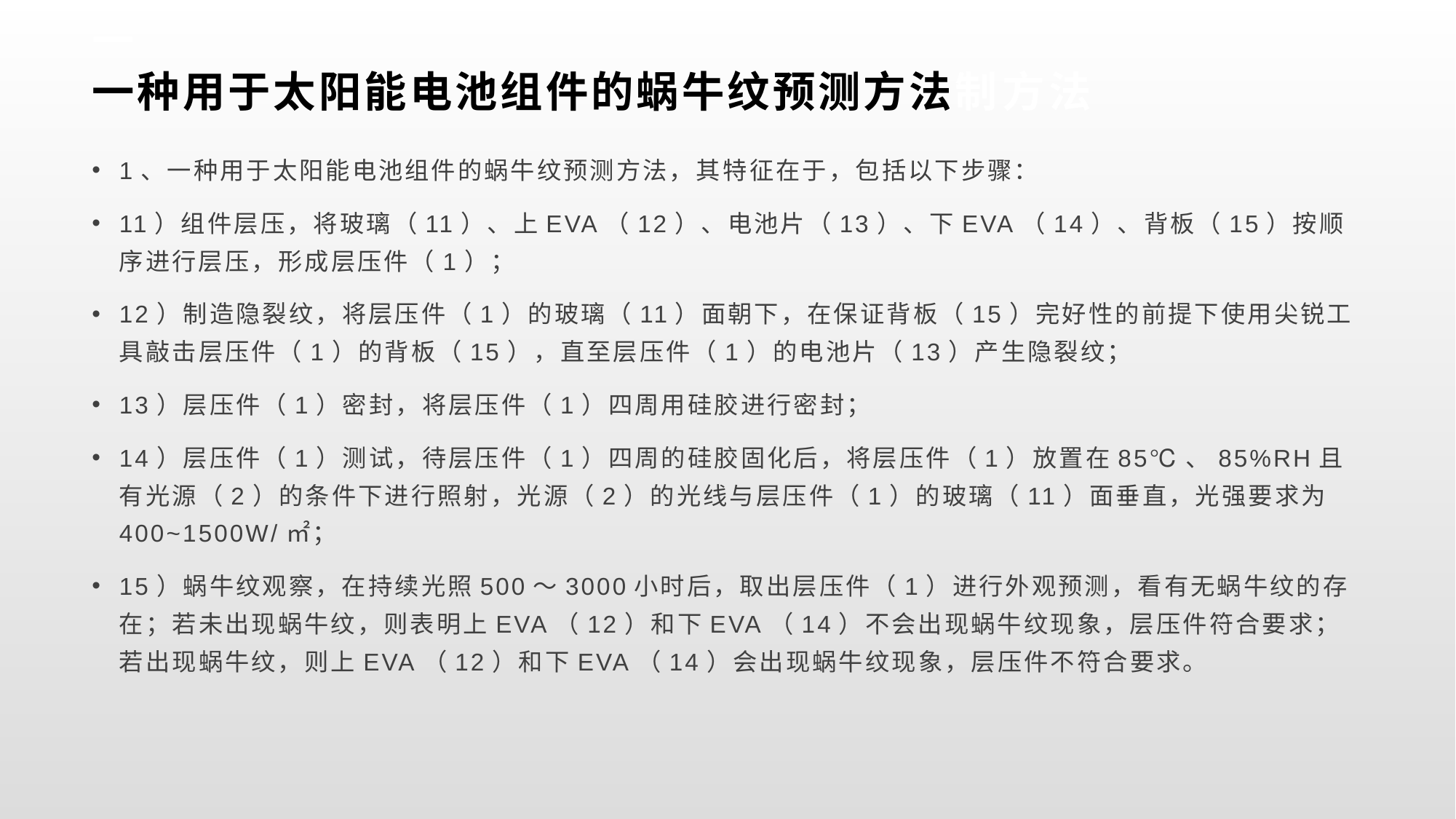

# 一 一种用于太阳能电池组件的蜗牛纹预测方法制方法
1、一种用于太阳能电池组件的蜗牛纹预测方法，其特征在于，包括以下步骤：
11）组件层压，将玻璃（11）、上EVA（12）、电池片（13）、下EVA（14）、背板（15）按顺序进行层压，形成层压件（1）；
12）制造隐裂纹，将层压件（1）的玻璃（11）面朝下，在保证背板（15）完好性的前提下使用尖锐工具敲击层压件（1）的背板（15），直至层压件（1）的电池片（13）产生隐裂纹；
13）层压件（1）密封，将层压件（1）四周用硅胶进行密封；
14）层压件（1）测试，待层压件（1）四周的硅胶固化后，将层压件（1）放置在85℃、85%RH且有光源（2）的条件下进行照射，光源（2）的光线与层压件（1）的玻璃（11）面垂直，光强要求为400~1500W/㎡；
15）蜗牛纹观察，在持续光照500～3000小时后，取出层压件（1）进行外观预测，看有无蜗牛纹的存在；若未出现蜗牛纹，则表明上EVA（12）和下EVA（14）不会出现蜗牛纹现象，层压件符合要求；若出现蜗牛纹，则上EVA（12）和下EVA（14）会出现蜗牛纹现象，层压件不符合要求。